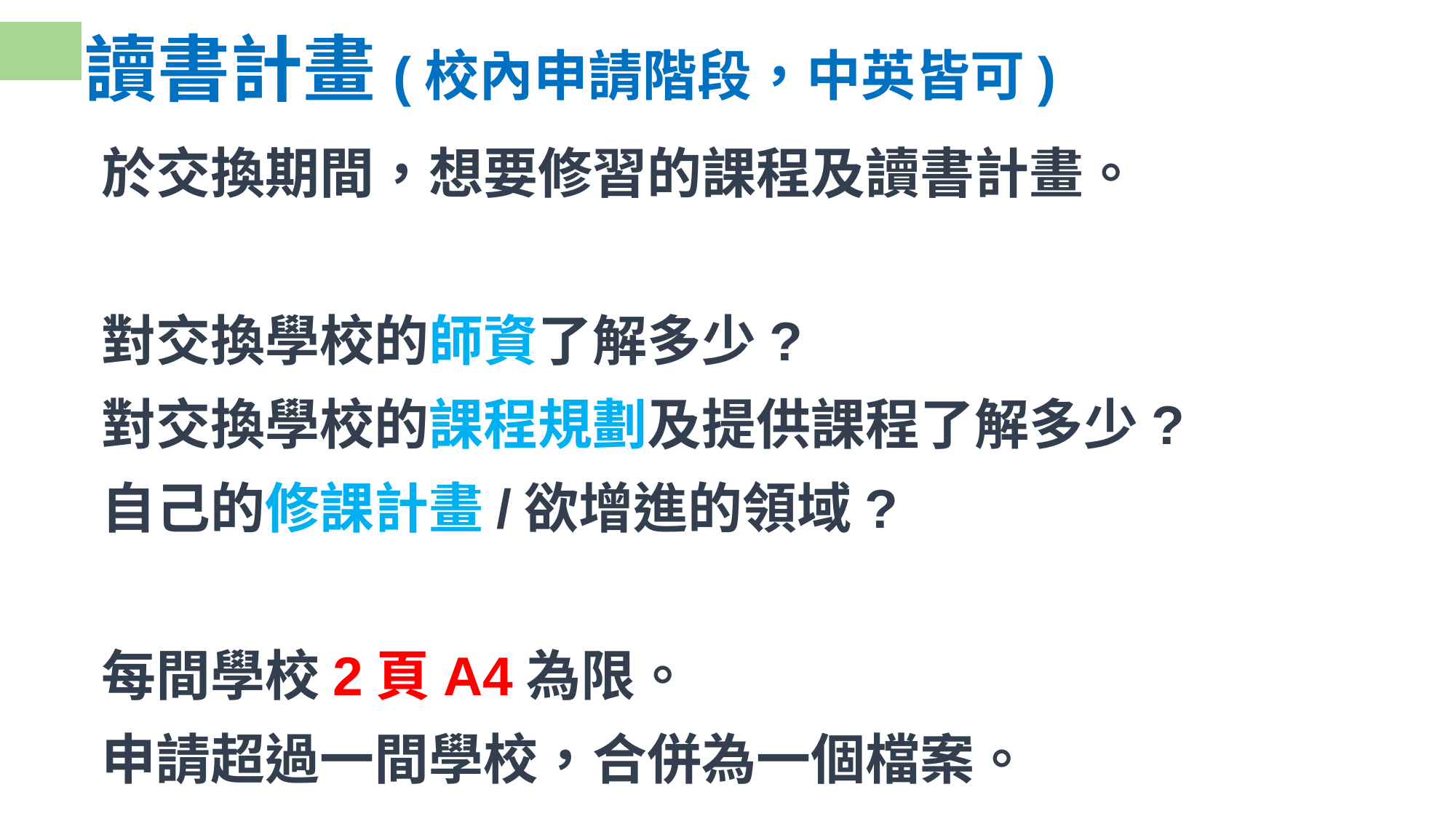

讀書計畫(校內申請階段，中英皆可)

於交換期間，想要修習的課程及讀書計畫。

對交換學校的師資了解多少?
對交換學校的課程規劃及提供課程了解多少?
自己的修課計畫/欲增進的領域?

每間學校2頁A4為限。
申請超過一間學校，合併為一個檔案。